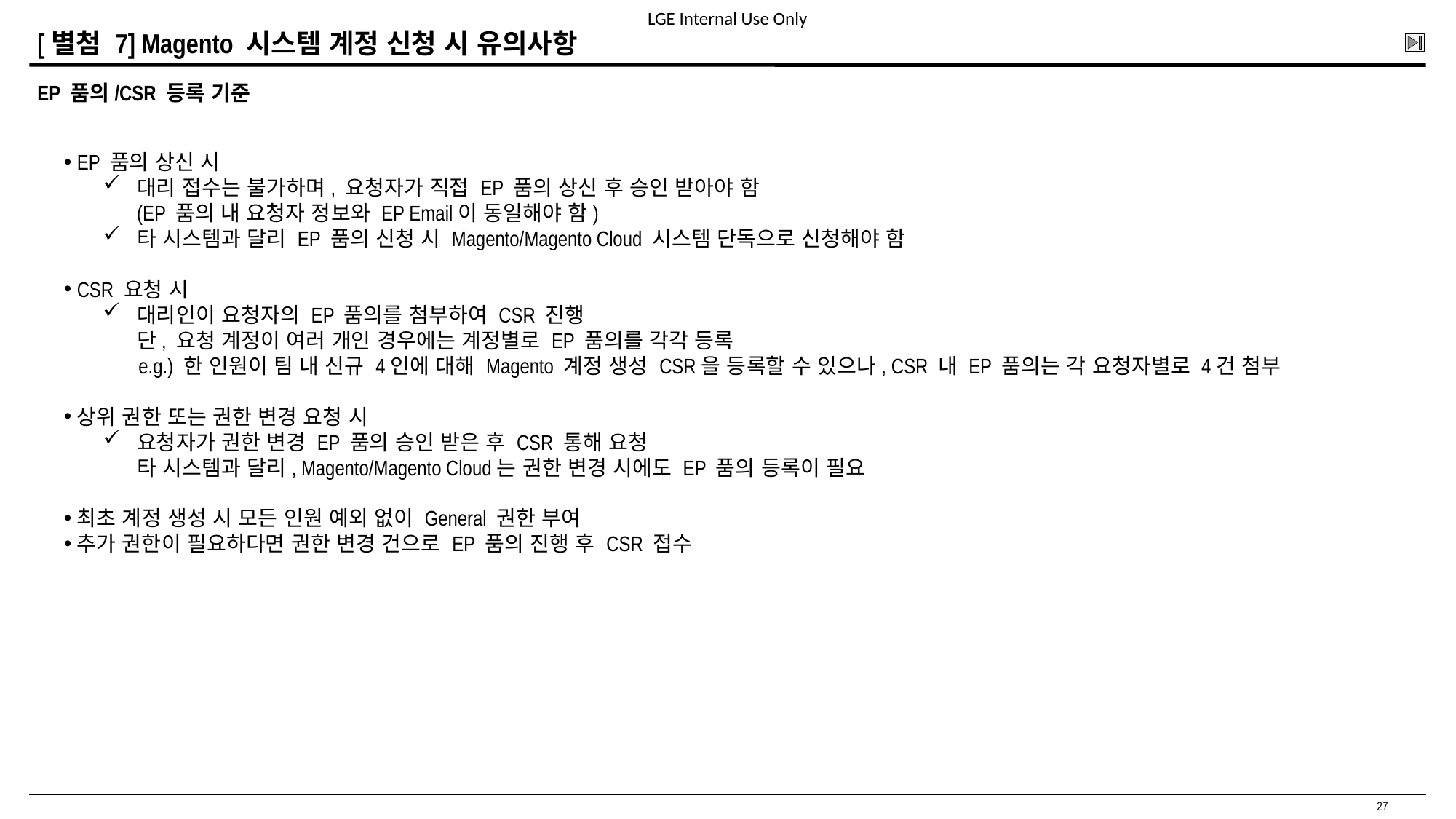

# [별첨 7] Magento 시스템 계정 신청 시 유의사항

EP 품의/CSR 등록 기준
EP 품의 상신 시
대리 접수는 불가하며, 요청자가 직접 EP 품의 상신 후 승인 받아야 함
(EP 품의 내 요청자 정보와 EP Email이 동일해야 함)
타 시스템과 달리 EP 품의 신청 시 Magento/Magento Cloud 시스템 단독으로 신청해야 함

CSR 요청 시
대리인이 요청자의 EP 품의를 첨부하여 CSR 진행
단, 요청 계정이 여러 개인 경우에는 계정별로 EP 품의를 각각 등록
e.g.) 한 인원이 팀 내 신규 4인에 대해 Magento 계정 생성 CSR을 등록할 수 있으나, CSR 내 EP 품의는 각 요청자별로 4건 첨부

상위 권한 또는 권한 변경 요청 시
요청자가 권한 변경 EP 품의 승인 받은 후 CSR 통해 요청
타 시스템과 달리, Magento/Magento Cloud는 권한 변경 시에도 EP 품의 등록이 필요

최초 계정 생성 시 모든 인원 예외 없이 General 권한 부여
추가 권한이 필요하다면 권한 변경 건으로 EP 품의 진행 후 CSR 접수

27